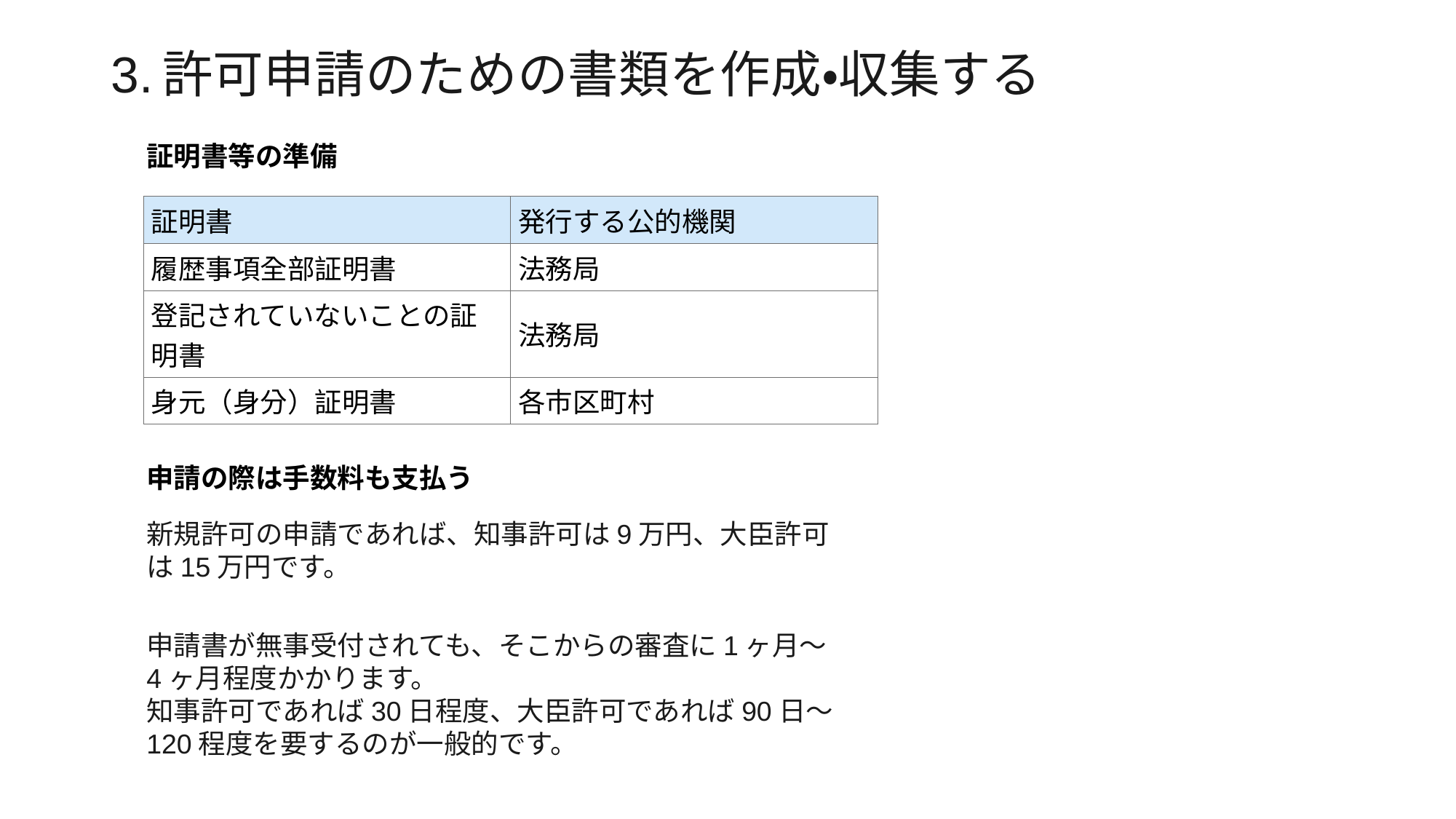

# 3.許可申請のための書類を作成・収集する
証明書等の準備
| 証明書 | 発行する公的機関 |
| --- | --- |
| 履歴事項全部証明書 | 法務局 |
| 登記されていないことの証明書 | 法務局 |
| 身元（身分）証明書 | 各市区町村 |
申請の際は手数料も支払う
新規許可の申請であれば、知事許可は9万円、大臣許可は15万円です。
申請書が無事受付されても、そこからの審査に1ヶ月〜4ヶ月程度かかります。
知事許可であれば30日程度、大臣許可であれば90日〜120程度を要するのが一般的です。